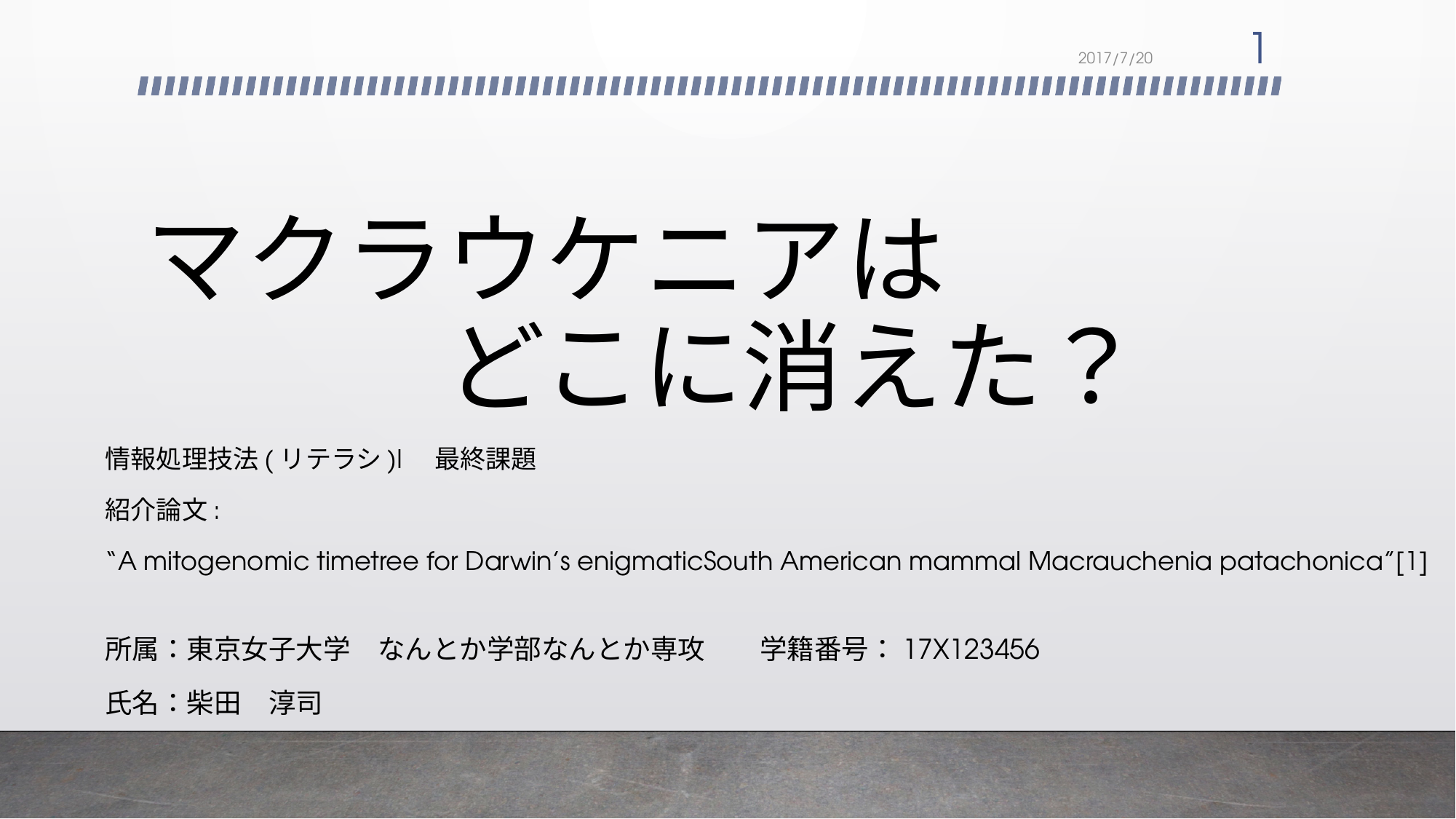

1
2017/7/20
# マクラウケニアは 　　　どこに消えた？
情報処理技法(リテラシ)I　最終課題
紹介論文:
“A mitogenomic timetree for Darwin’s enigmaticSouth American mammal Macrauchenia patachonica”[1]
所属：東京女子大学　なんとか学部なんとか専攻	学籍番号：17X123456
氏名：柴田　淳司